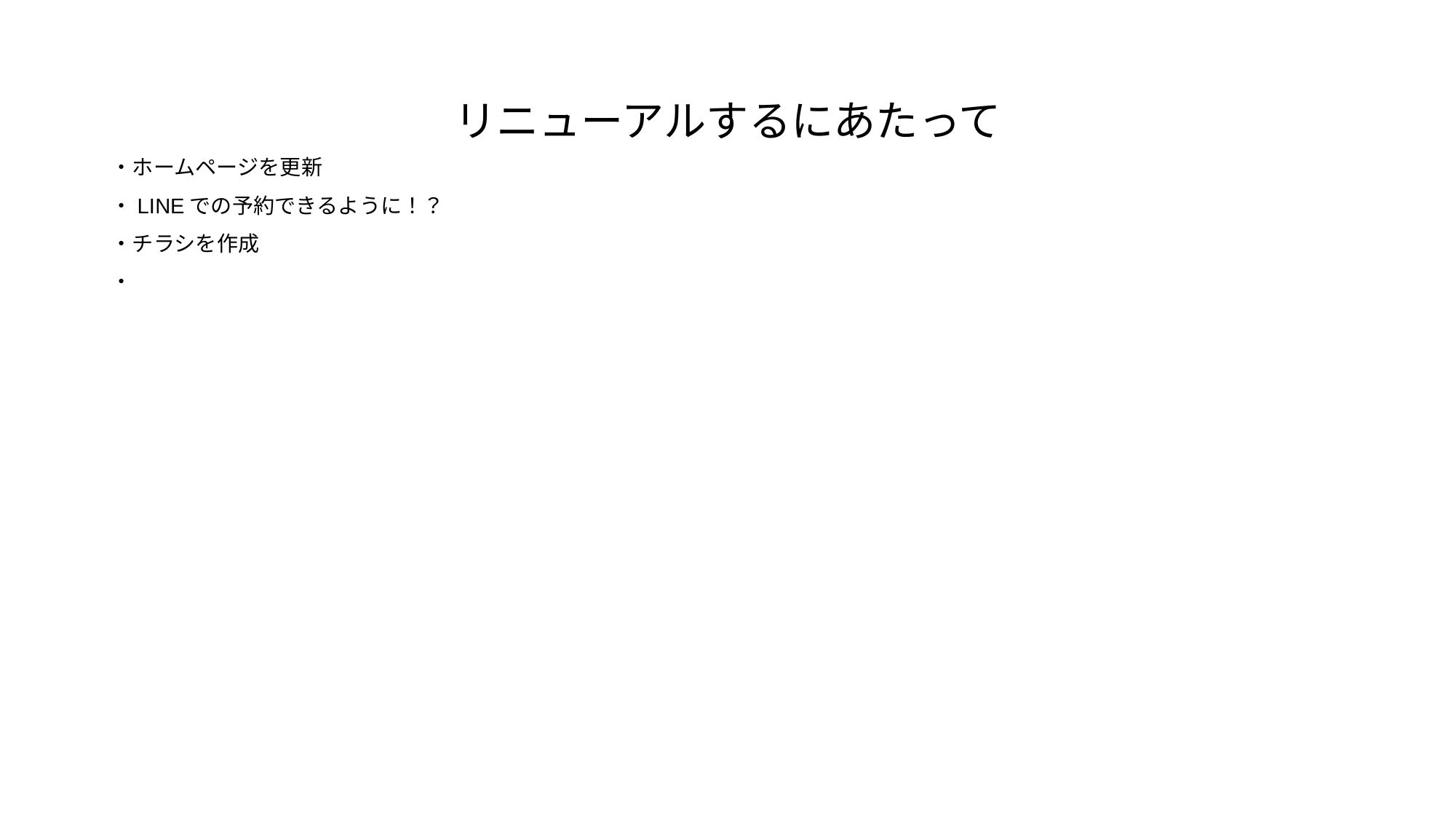

# リニューアルするにあたって
・ホームページを更新
・LINEでの予約できるように！？
・チラシを作成
・